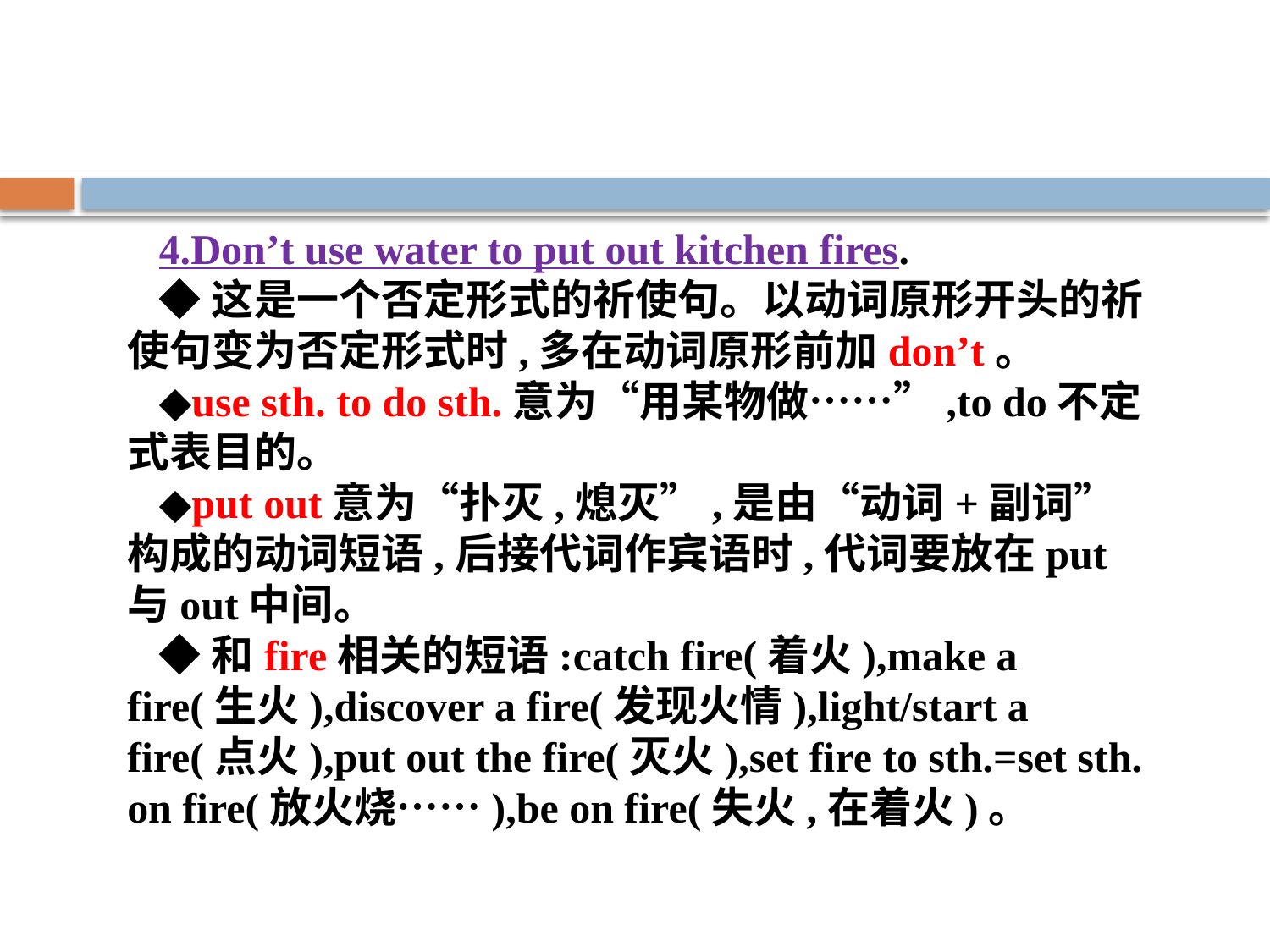

4.Don’t use water to put out kitchen fires.
◆这是一个否定形式的祈使句。以动词原形开头的祈使句变为否定形式时,多在动词原形前加don’t。
◆use sth. to do sth.意为“用某物做……”,to do不定式表目的。
◆put out意为“扑灭,熄灭”,是由“动词+副词”构成的动词短语,后接代词作宾语时,代词要放在put与out中间。
◆和fire相关的短语:catch fire(着火),make a fire(生火),discover a fire(发现火情),light/start a fire(点火),put out the fire(灭火),set fire to sth.=set sth. on fire(放火烧……),be on fire(失火,在着火)。